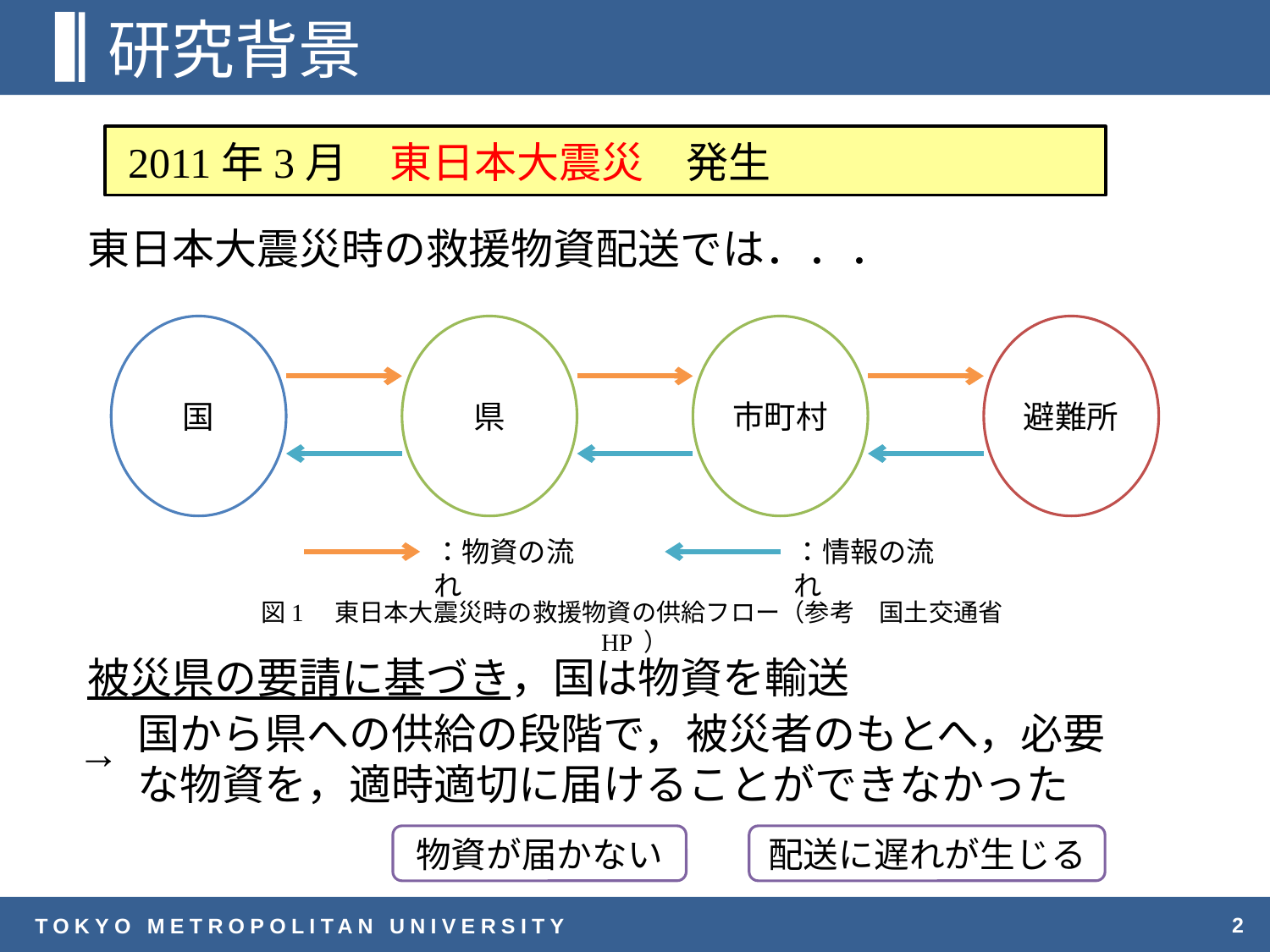

# 研究背景
 2011年3月　東日本大震災　発生
東日本大震災時の救援物資配送では．．．
国
県
市町村
避難所
：物資の流れ
：情報の流れ
図1　東日本大震災時の救援物資の供給フロー（参考　国土交通省HP ）
被災県の要請に基づき，国は物資を輸送
国から県への供給の段階で，被災者のもとへ，必要な物資を，適時適切に届けることができなかった
→
物資が届かない
配送に遅れが生じる